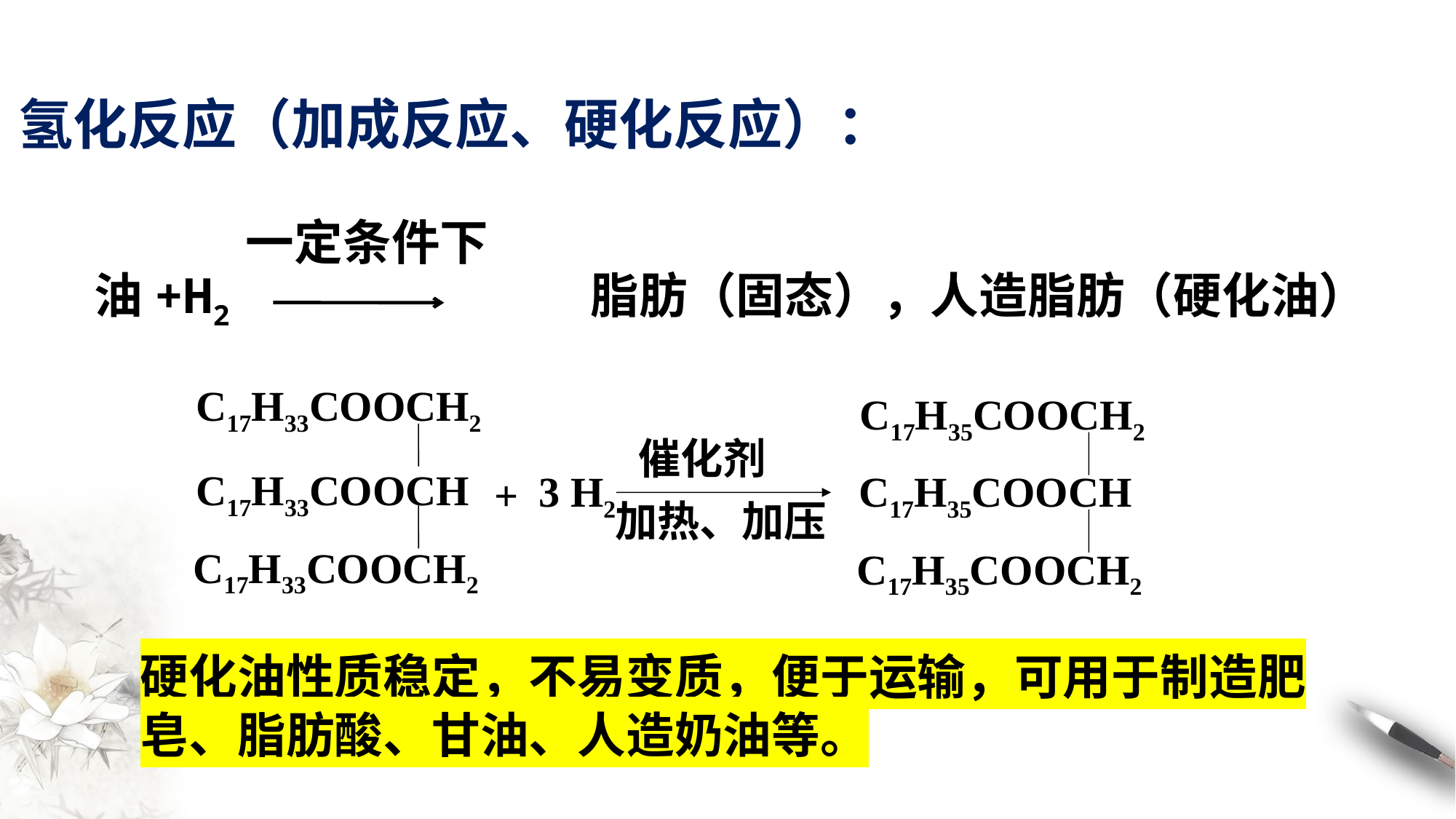

氢化反应（加成反应、硬化反应）：
一定条件下
油+H2            脂肪（固态），人造脂肪（硬化油）
C17H33COOCH2

C17H33COOCH

C17H33COOCH2
催化剂
加热、加压

3 H2
+
C17H35COOCH2

C17H35COOCH

C17H35COOCH2
硬化油性质稳定，不易变质，便于运输，可用于制造肥皂、脂肪酸、甘油、人造奶油等。